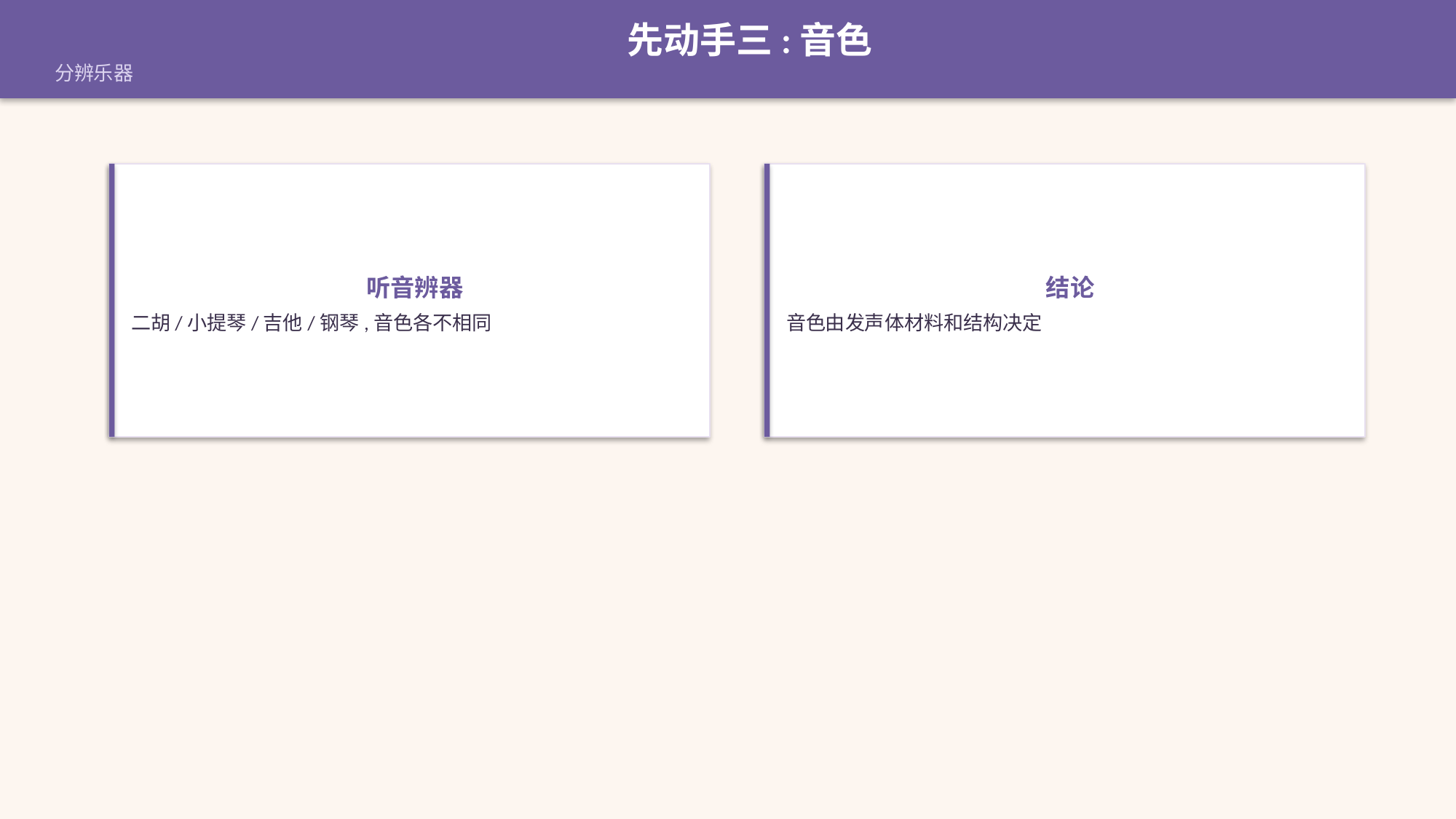

先动手三:音色
分辨乐器
听音辨器
二胡/小提琴/吉他/钢琴,音色各不相同

结论
音色由发声体材料和结构决定